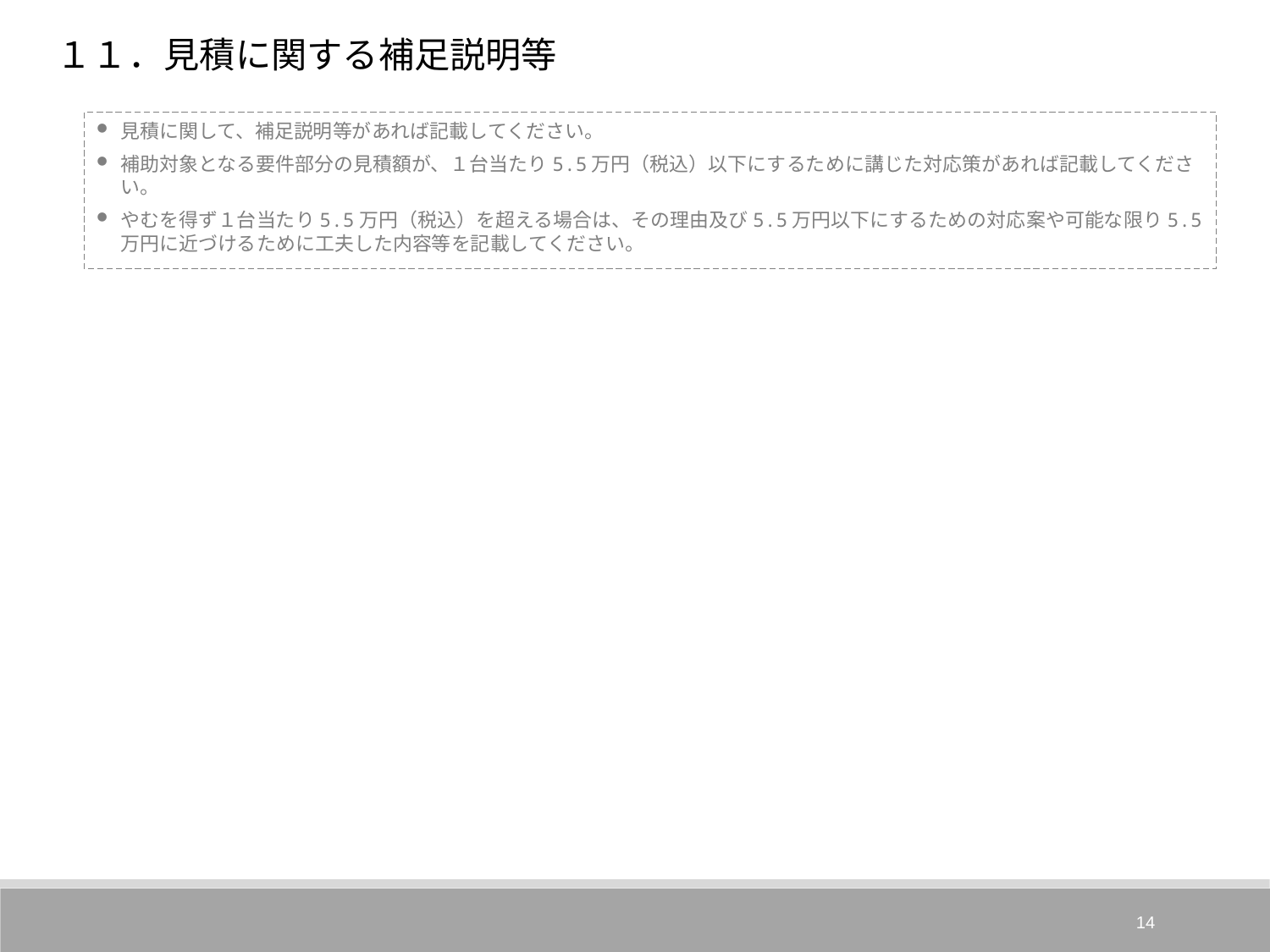

１１．見積に関する補足説明等
見積に関して、補足説明等があれば記載してください。
補助対象となる要件部分の見積額が、１台当たり5.5万円（税込）以下にするために講じた対応策があれば記載してください。
やむを得ず１台当たり5.5万円（税込）を超える場合は、その理由及び5.5万円以下にするための対応案や可能な限り5.5万円に近づけるために工夫した内容等を記載してください。
14